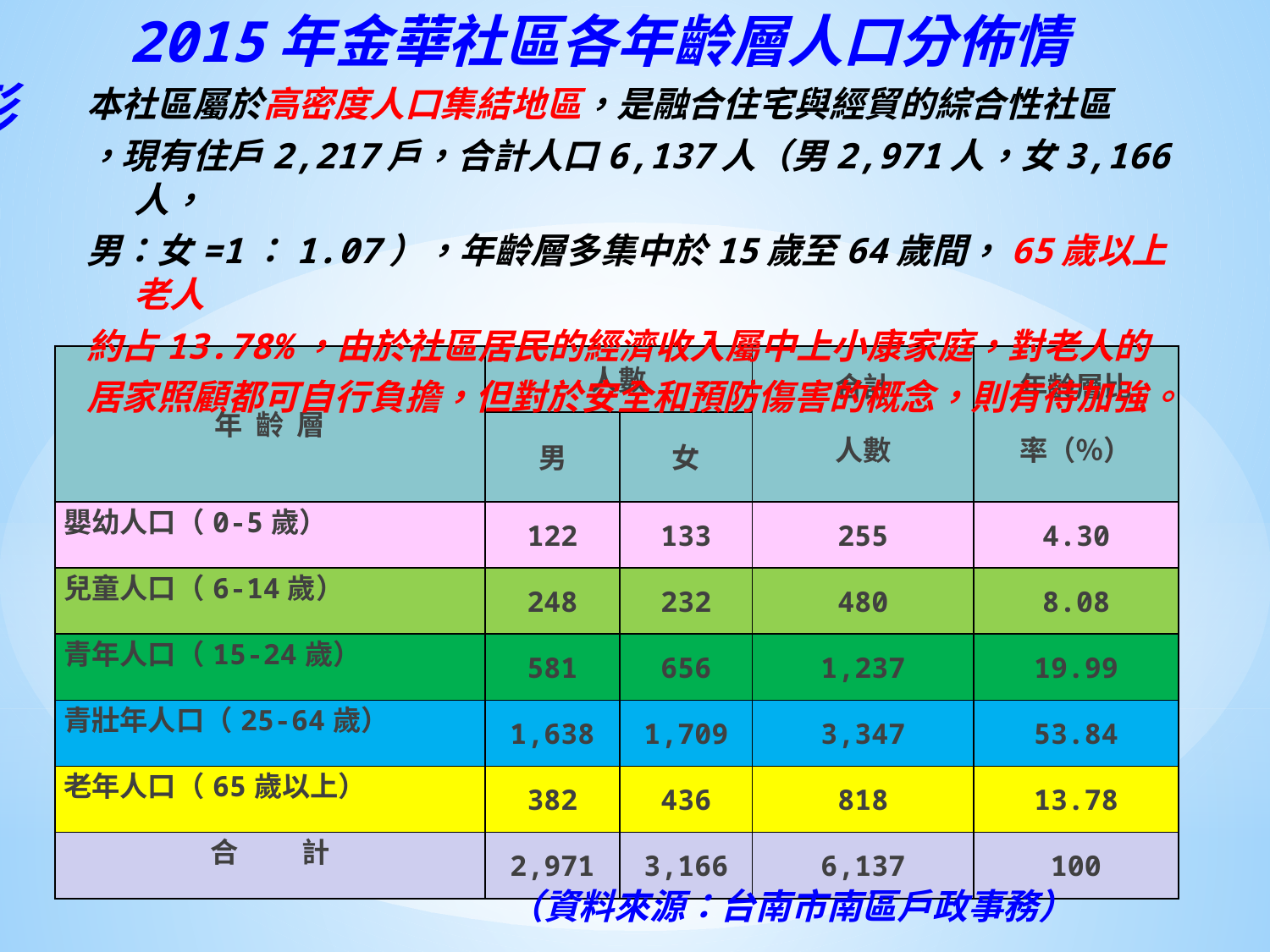

2015年金華社區各年齡層人口分佈情形
本社區屬於高密度人口集結地區，是融合住宅與經貿的綜合性社區
，現有住戶2,217戶，合計人口6,137人（男2,971人，女3,166人，
男：女=1：1.07），年齡層多集中於15歲至64歲間，65歲以上老人
約占13.78%，由於社區居民的經濟收入屬中上小康家庭，對老人的
居家照顧都可自行負擔，但對於安全和預防傷害的概念，則有待加強。
| 年 齡 層 | 人數 |  | 合計 人數 | 年齡層比 率（％） |
| --- | --- | --- | --- | --- |
|  | 男 | 女 |  |  |
| 嬰幼人口（0-5歲） | 122 | 133 | 255 | 4.30 |
| 兒童人口（6-14歲） | 248 | 232 | 480 | 8.08 |
| 青年人口（15-24歲） | 581 | 656 | 1,237 | 19.99 |
| 青壯年人口（25-64歲） | 1,638 | 1,709 | 3,347 | 53.84 |
| 老年人口（65歲以上） | 382 | 436 | 818 | 13.78 |
| 合 計 | 2,971 | 3,166 | 6,137 | 100 |
    （資料來源：台南市南區戶政事務）